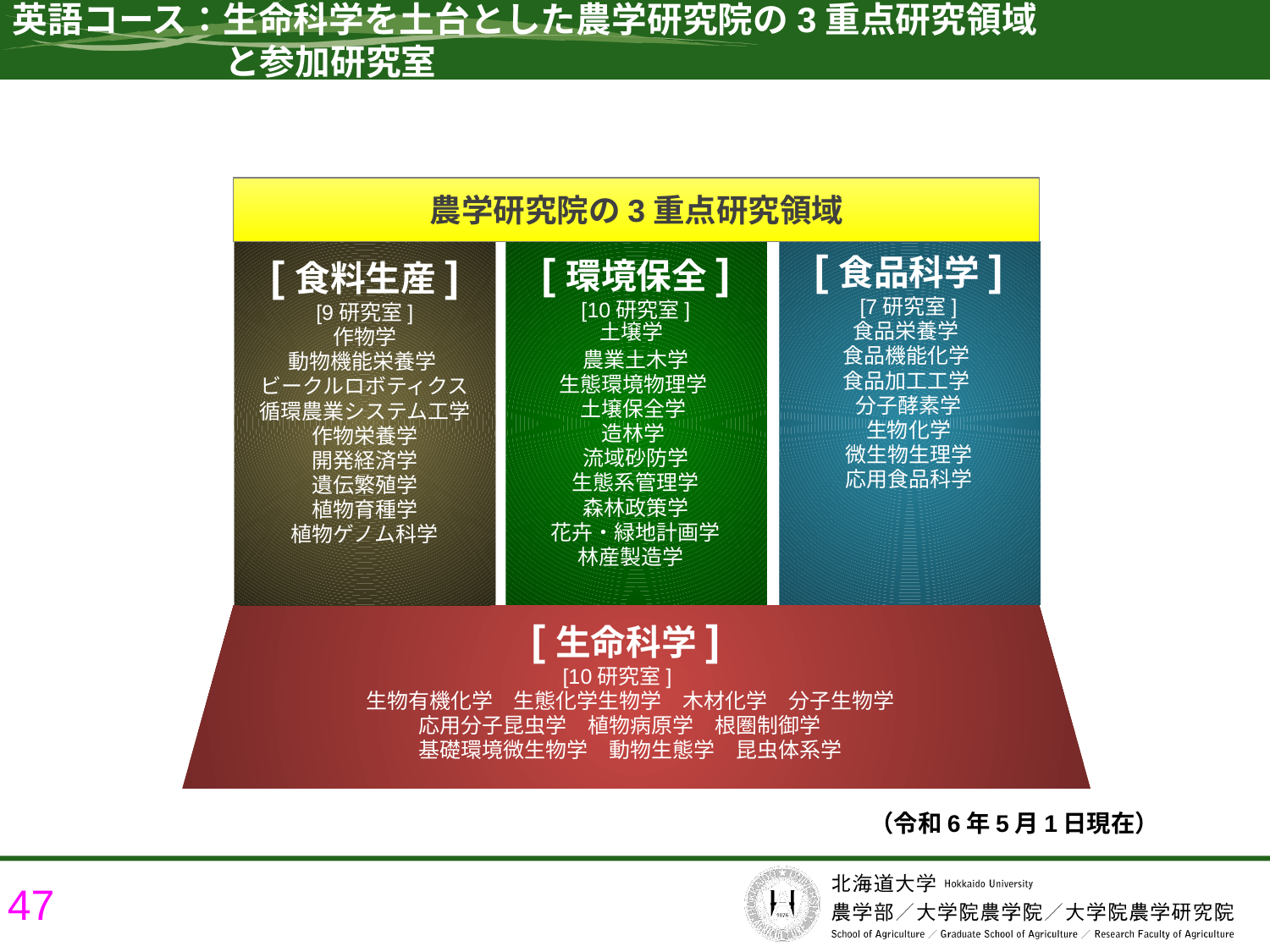

英語コース：生命科学を土台とした農学研究院の3重点研究領域
　　　　　　と参加研究室

農学研究院の3重点研究領域

[環境保全]
[10研究室]
土壌学
農業土木学
生態環境物理学
土壌保全学
造林学
流域砂防学
生態系管理学
森林政策学
花卉・緑地計画学
林産製造学

[食料生産]
[9研究室]
作物学
動物機能栄養学
ビークルロボティクス
循環農業システム工学
作物栄養学
開発経済学
遺伝繁殖学
植物育種学
植物ゲノム科学
[食品科学]
[7研究室]
食品栄養学
食品機能化学
食品加工工学
分子酵素学
生物化学
微生物生理学
応用食品科学

[生命科学]
[10研究室]
生物有機化学　生態化学生物学　木材化学　分子生物学
応用分子昆虫学　植物病原学　根圏制御学
基礎環境微生物学　動物生態学　昆虫体系学
（令和6年5月1日現在）

47